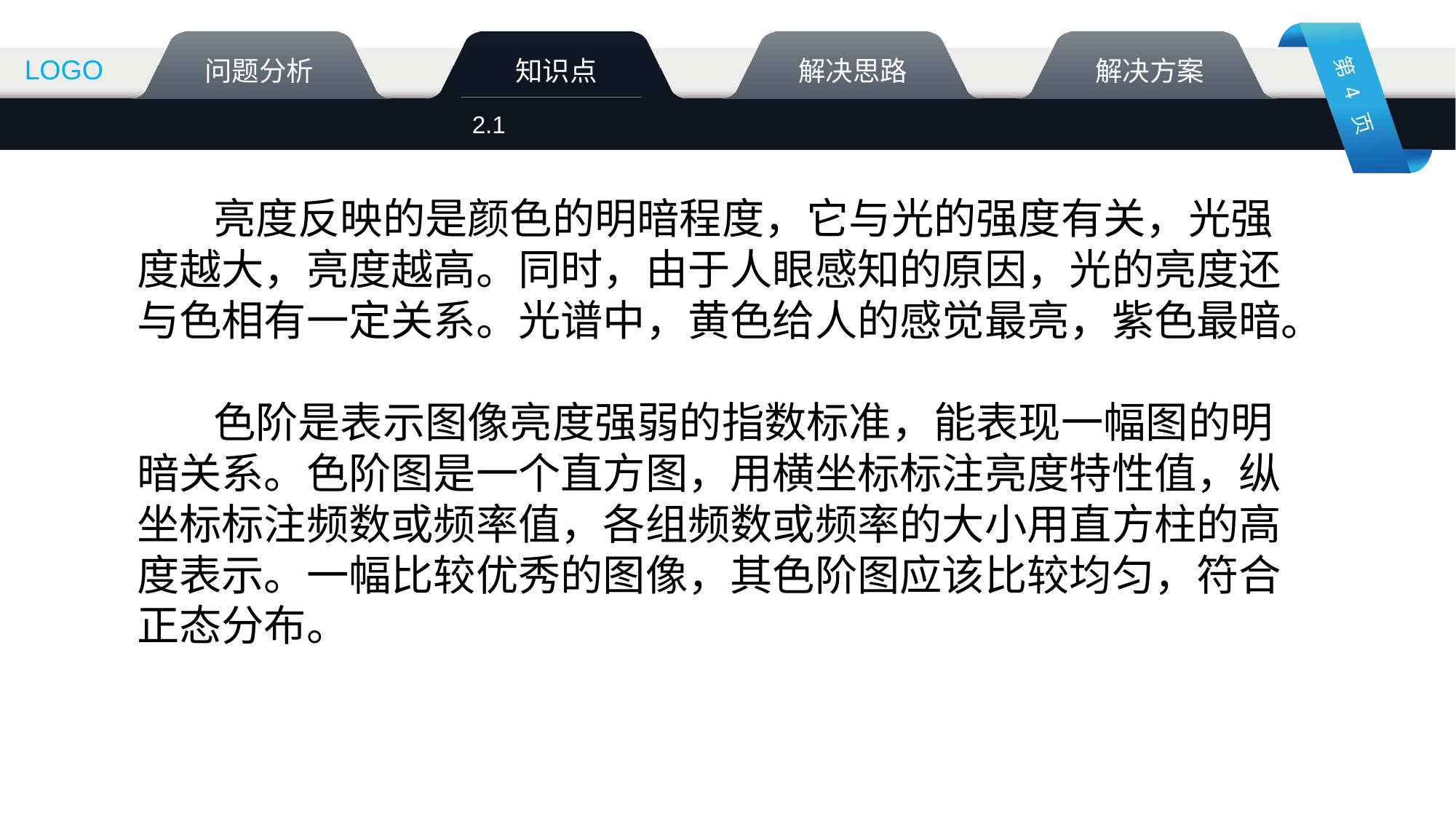

2.1
       亮度反映的是颜色的明暗程度，它与光的强度有关，光强度越大，亮度越高。同时，由于人眼感知的原因，光的亮度还与色相有一定关系。光谱中，黄色给人的感觉最亮，紫色最暗。

       色阶是表示图像亮度强弱的指数标准，能表现一幅图的明暗关系。色阶图是一个直方图，用横坐标标注亮度特性值，纵坐标标注频数或频率值，各组频数或频率的大小用直方柱的高度表示。一幅比较优秀的图像，其色阶图应该比较均匀，符合正态分布。